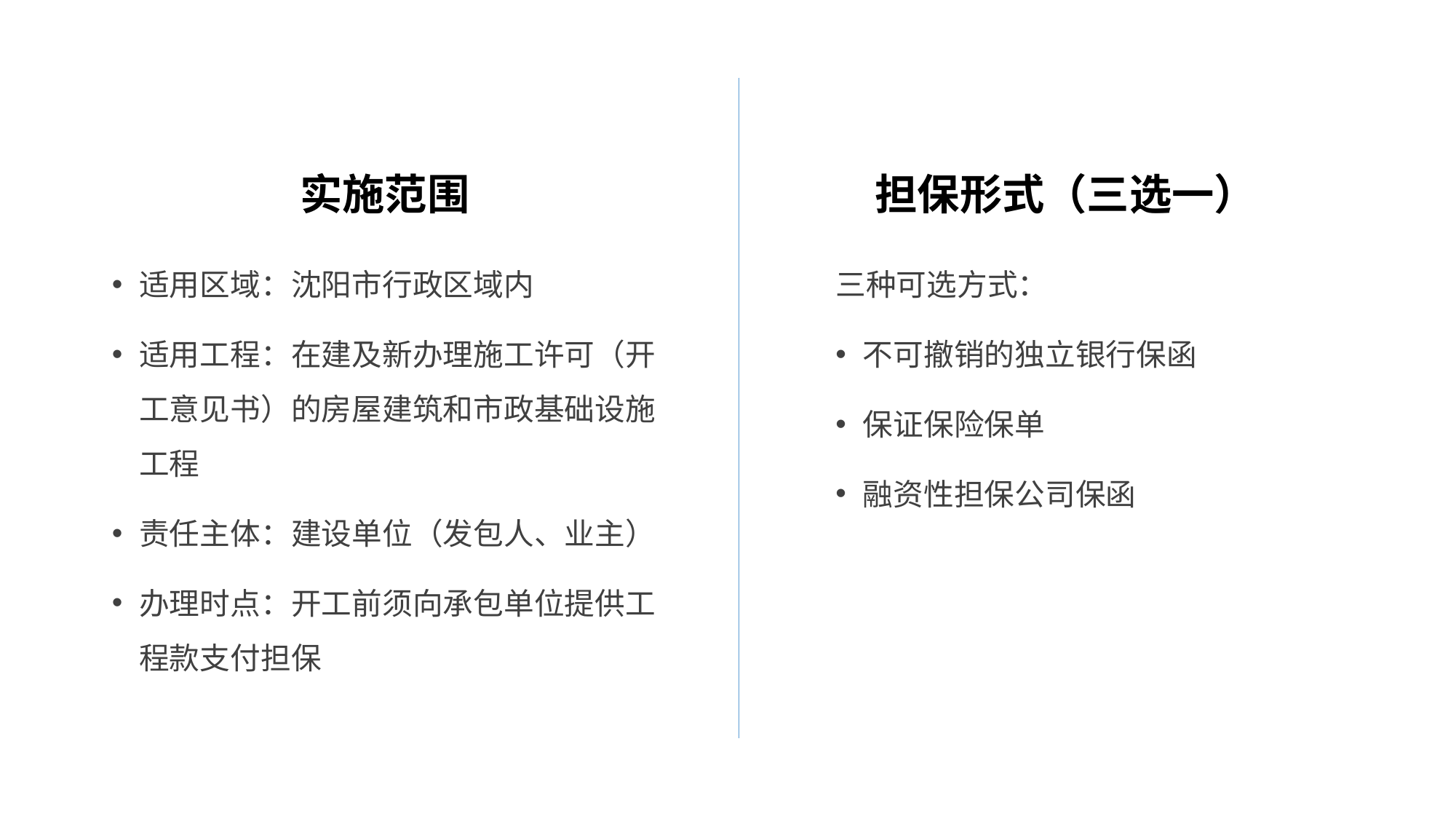

# 实施范围
担保形式（三选一）
适用区域：沈阳市行政区域内
适用工程：在建及新办理施工许可（开工意见书）的房屋建筑和市政基础设施工程
责任主体：建设单位（发包人、业主）
办理时点：开工前须向承包单位提供工程款支付担保
三种可选方式：
不可撤销的独立银行保函
保证保险保单
融资性担保公司保函